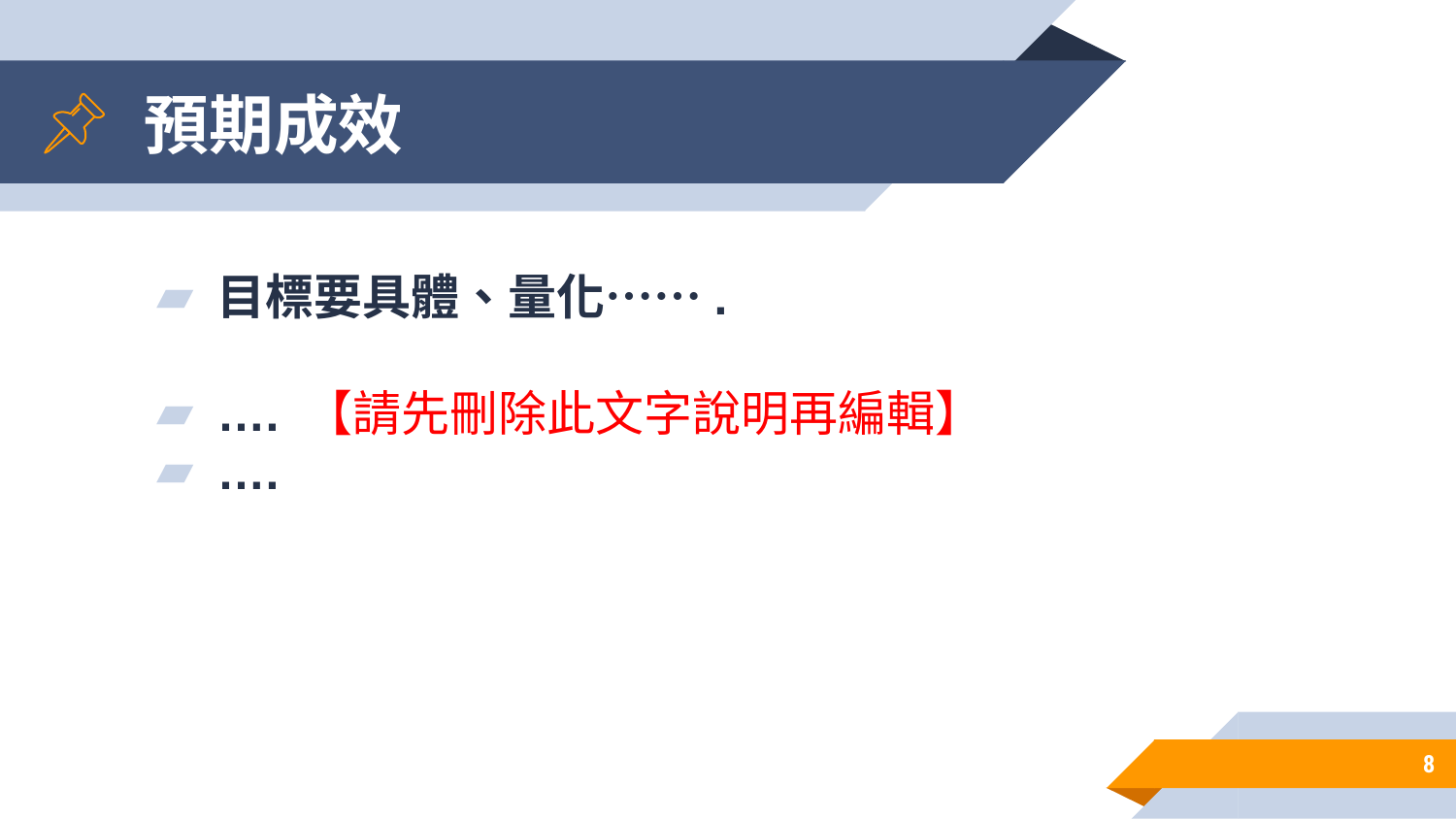

# 預期成效

目標要具體、量化…….

…. 【請先刪除此文字說明再編輯】
….
8